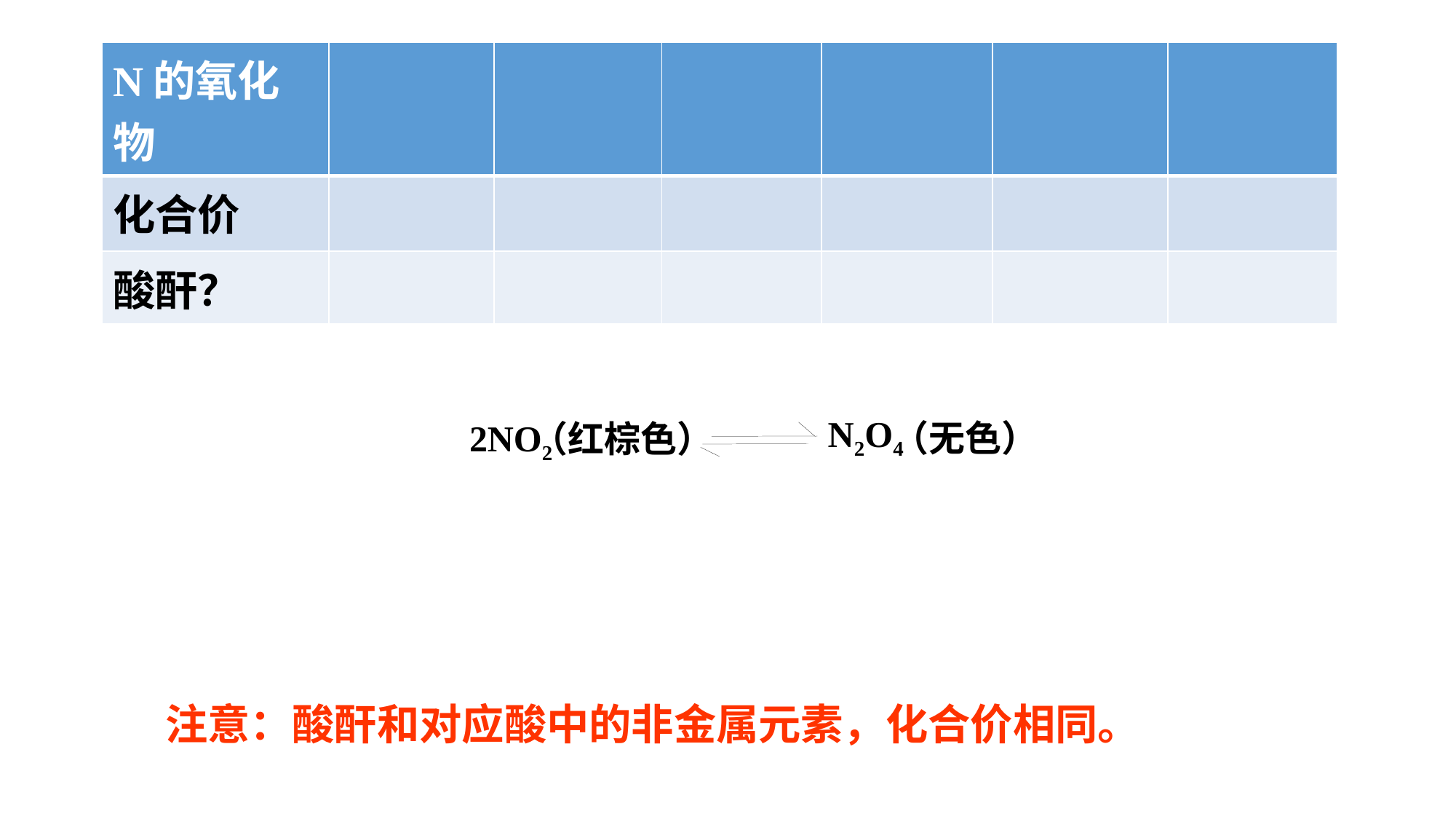

| N的氧化物 |  |  |  |  |  |  |
| --- | --- | --- | --- | --- | --- | --- |
| 化合价 |  |  |  |  |  |  |
| 酸酐？ |  |  |  |  |  |  |

（无色）
（红棕色）
N2O4
2NO2

注意：酸酐和对应酸中的非金属元素，化合价相同。